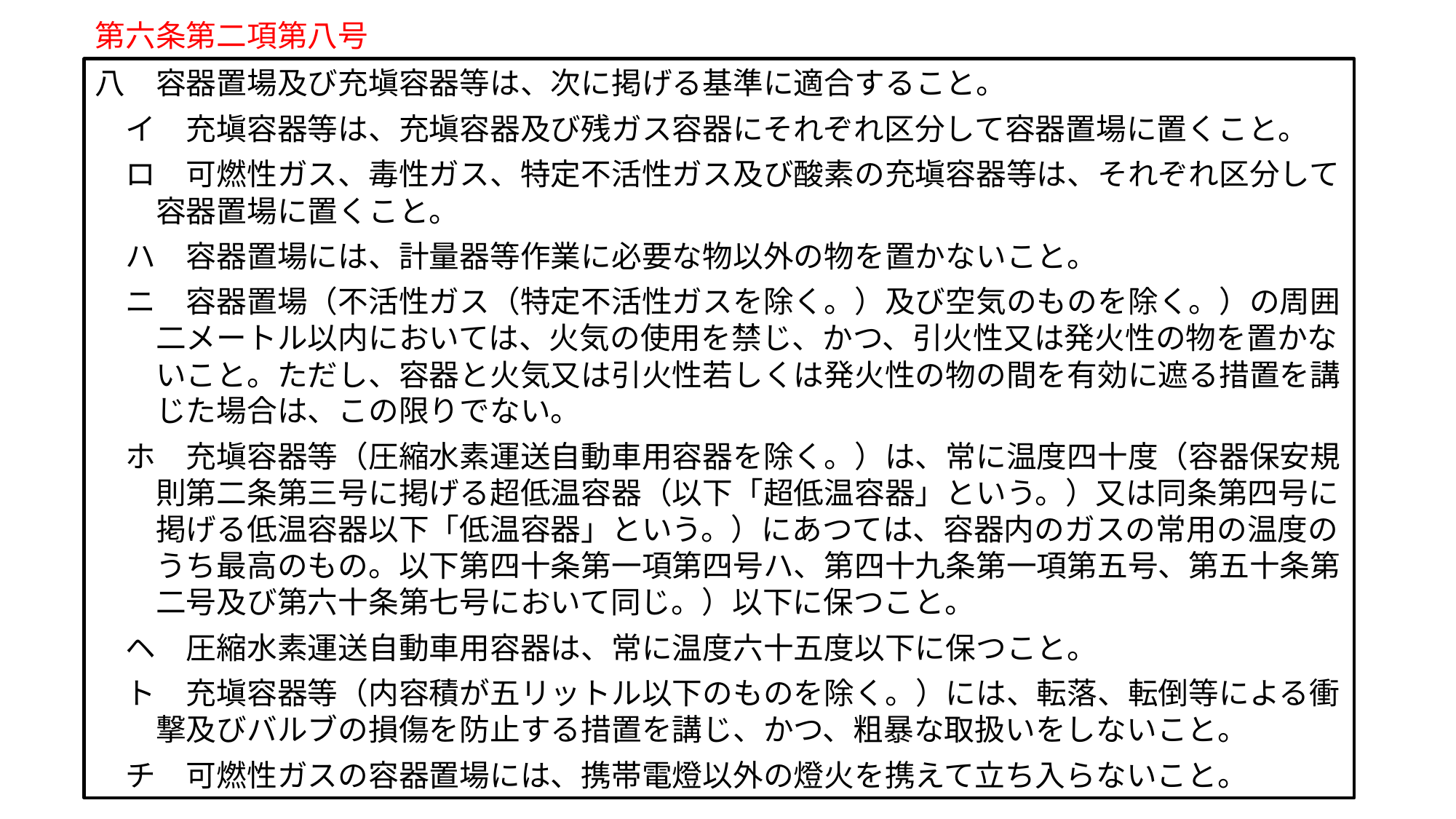

第六条第二項第八号
八　容器置場及び充塡容器等は、次に掲げる基準に適合すること。
　イ　充塡容器等は、充塡容器及び残ガス容器にそれぞれ区分して容器置場に置くこと。
　ロ　可燃性ガス、毒性ガス、特定不活性ガス及び酸素の充塡容器等は、それぞれ区分して
　　容器置場に置くこと。
　ハ　容器置場には、計量器等作業に必要な物以外の物を置かないこと。
　ニ　容器置場（不活性ガス（特定不活性ガスを除く。）及び空気のものを除く。）の周囲
　　二メートル以内においては、火気の使用を禁じ、かつ、引火性又は発火性の物を置かな
　　いこと。ただし、容器と火気又は引火性若しくは発火性の物の間を有効に遮る措置を講
　　じた場合は、この限りでない。
　ホ　充塡容器等（圧縮水素運送自動車用容器を除く。）は、常に温度四十度（容器保安規
　　則第二条第三号に掲げる超低温容器（以下「超低温容器」という。）又は同条第四号に
　　掲げる低温容器以下「低温容器」という。）にあつては、容器内のガスの常用の温度の
　　うち最高のもの。以下第四十条第一項第四号ハ、第四十九条第一項第五号、第五十条第
　　二号及び第六十条第七号において同じ。）以下に保つこと。
　ヘ　圧縮水素運送自動車用容器は、常に温度六十五度以下に保つこと。
　ト　充塡容器等（内容積が五リットル以下のものを除く。）には、転落、転倒等による衝
　　撃及びバルブの損傷を防止する措置を講じ、かつ、粗暴な取扱いをしないこと。
　チ　可燃性ガスの容器置場には、携帯電燈以外の燈火を携えて立ち入らないこと。